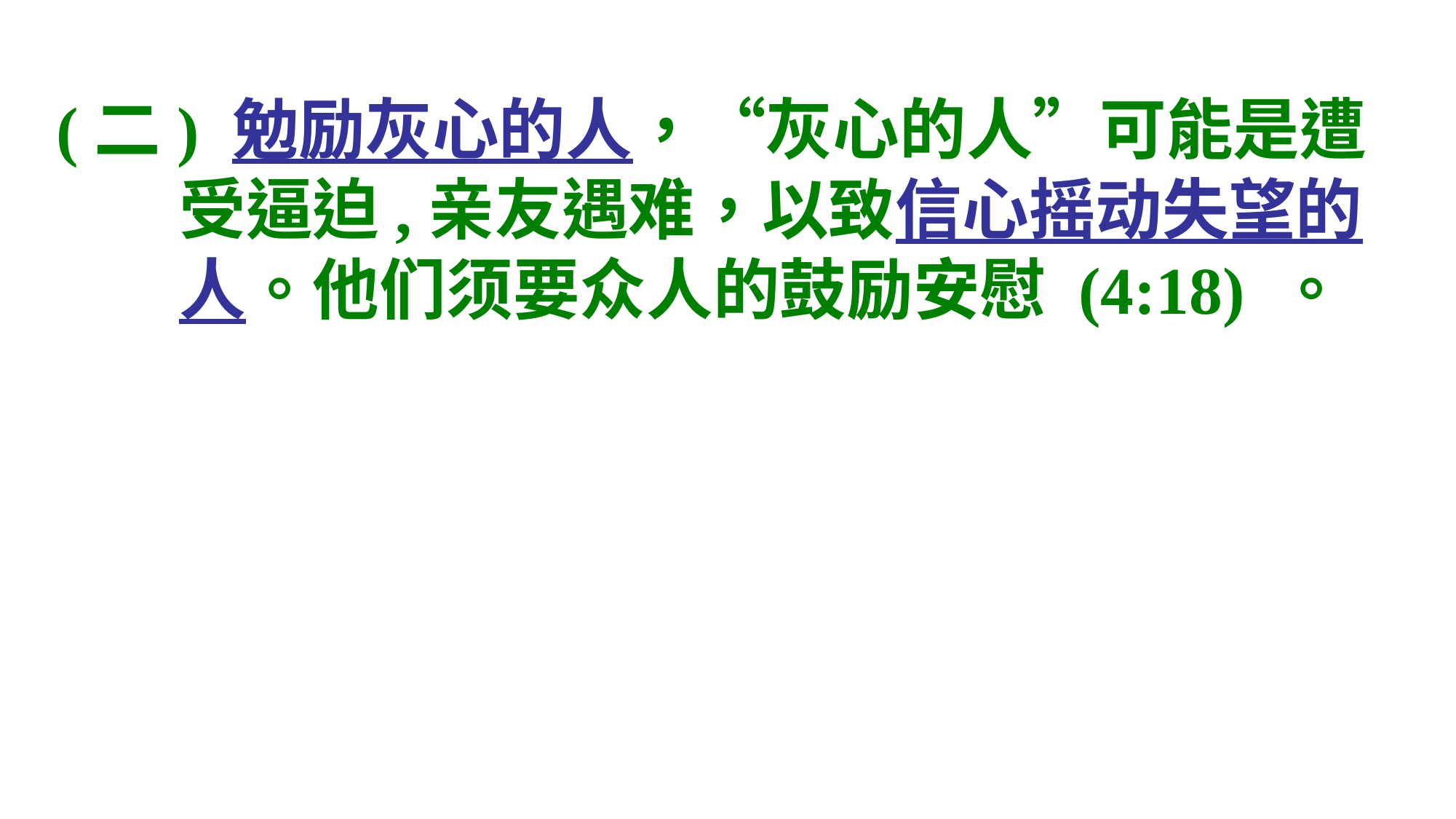

(二) 勉励灰心的人，“灰心的人”可能是遭受逼迫,亲友遇难，以致信心摇动失望的人。他们须要众人的鼓励安慰 (4:18) 。